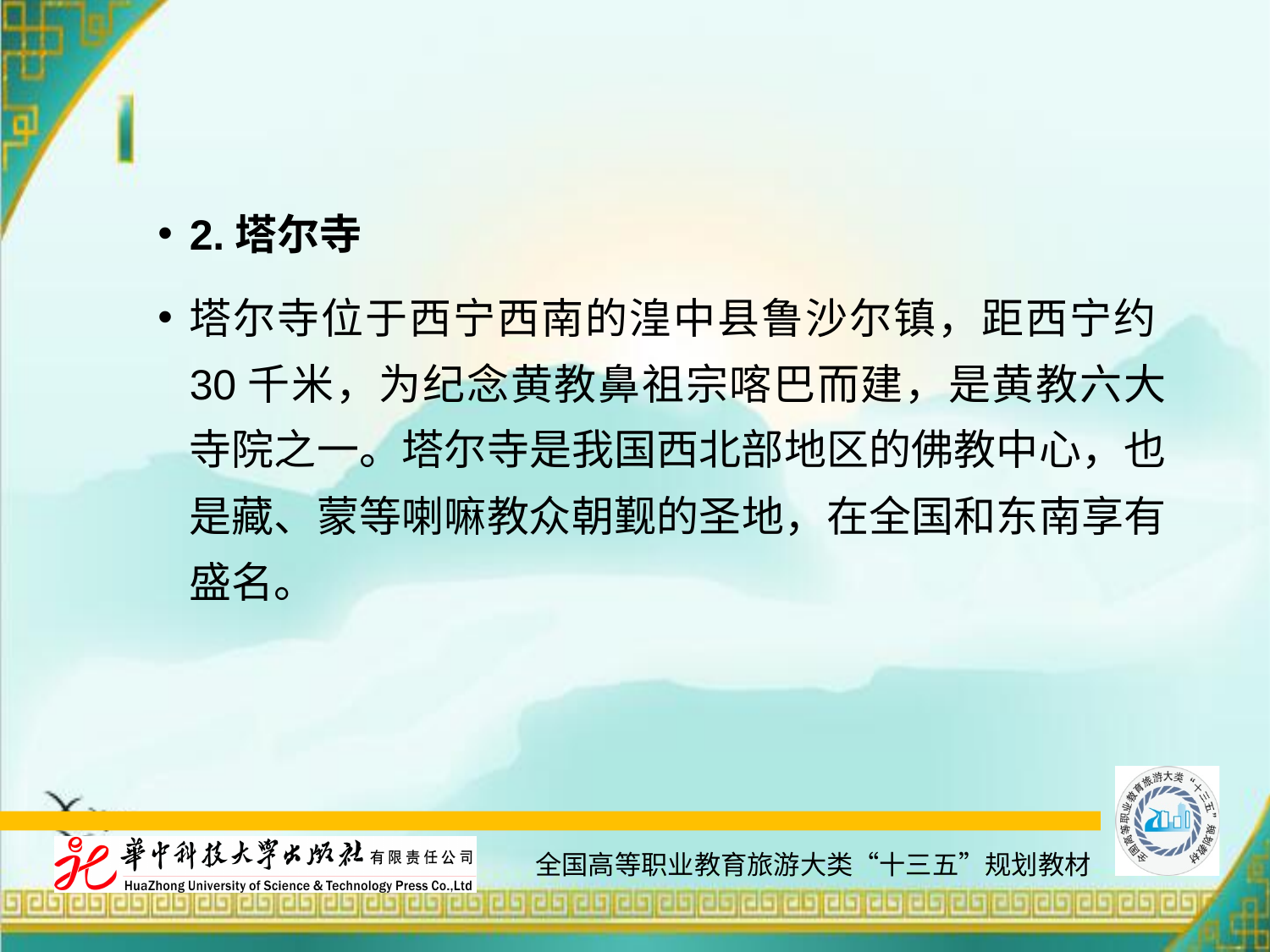

#
2.塔尔寺
塔尔寺位于西宁西南的湟中县鲁沙尔镇，距西宁约30千米，为纪念黄教鼻祖宗喀巴而建，是黄教六大寺院之一。塔尔寺是我国西北部地区的佛教中心，也是藏、蒙等喇嘛教众朝觐的圣地，在全国和东南享有盛名。